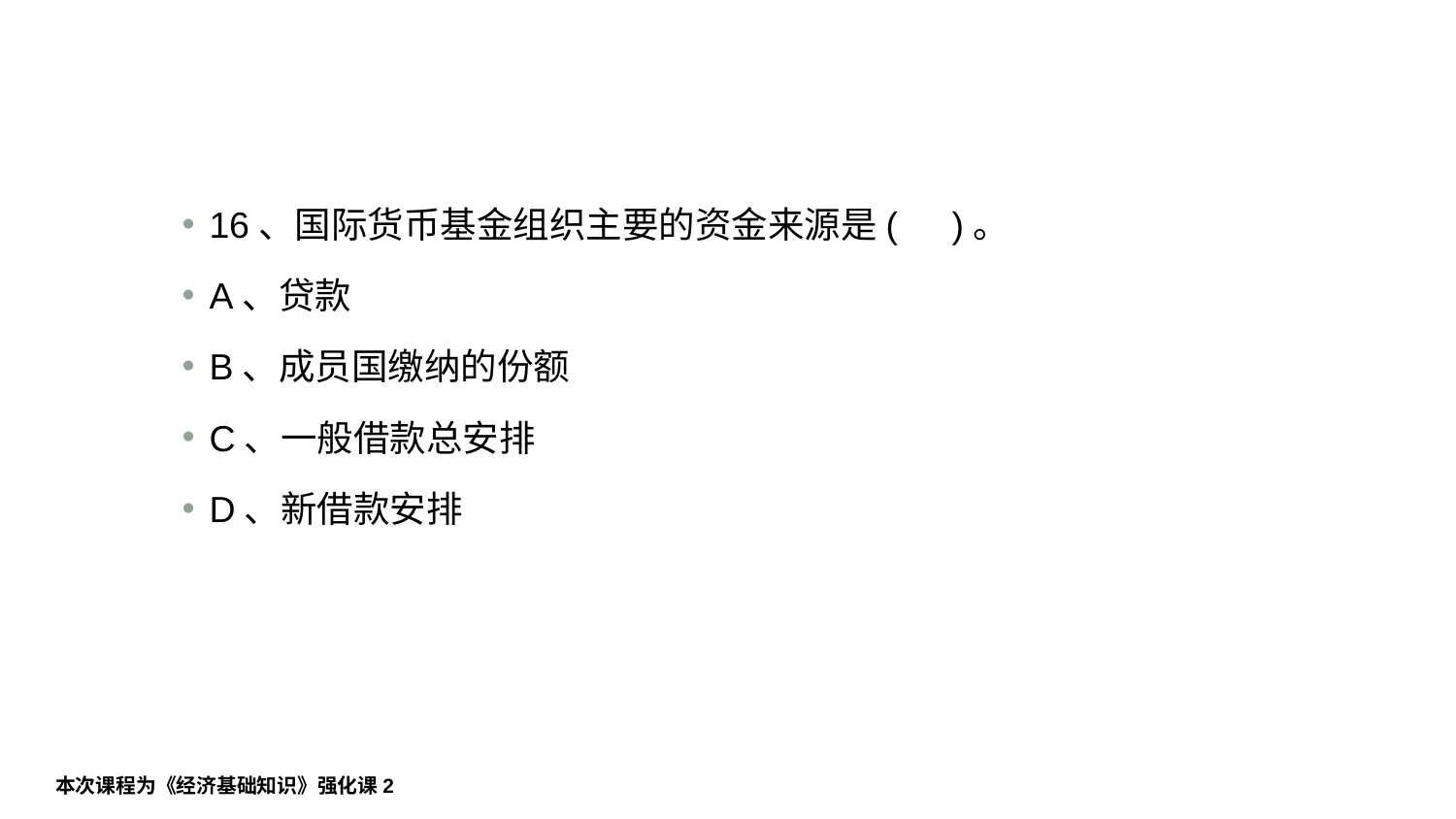

#
16、国际货币基金组织主要的资金来源是(　)。
A、贷款
B、成员国缴纳的份额
C、一般借款总安排
D、新借款安排